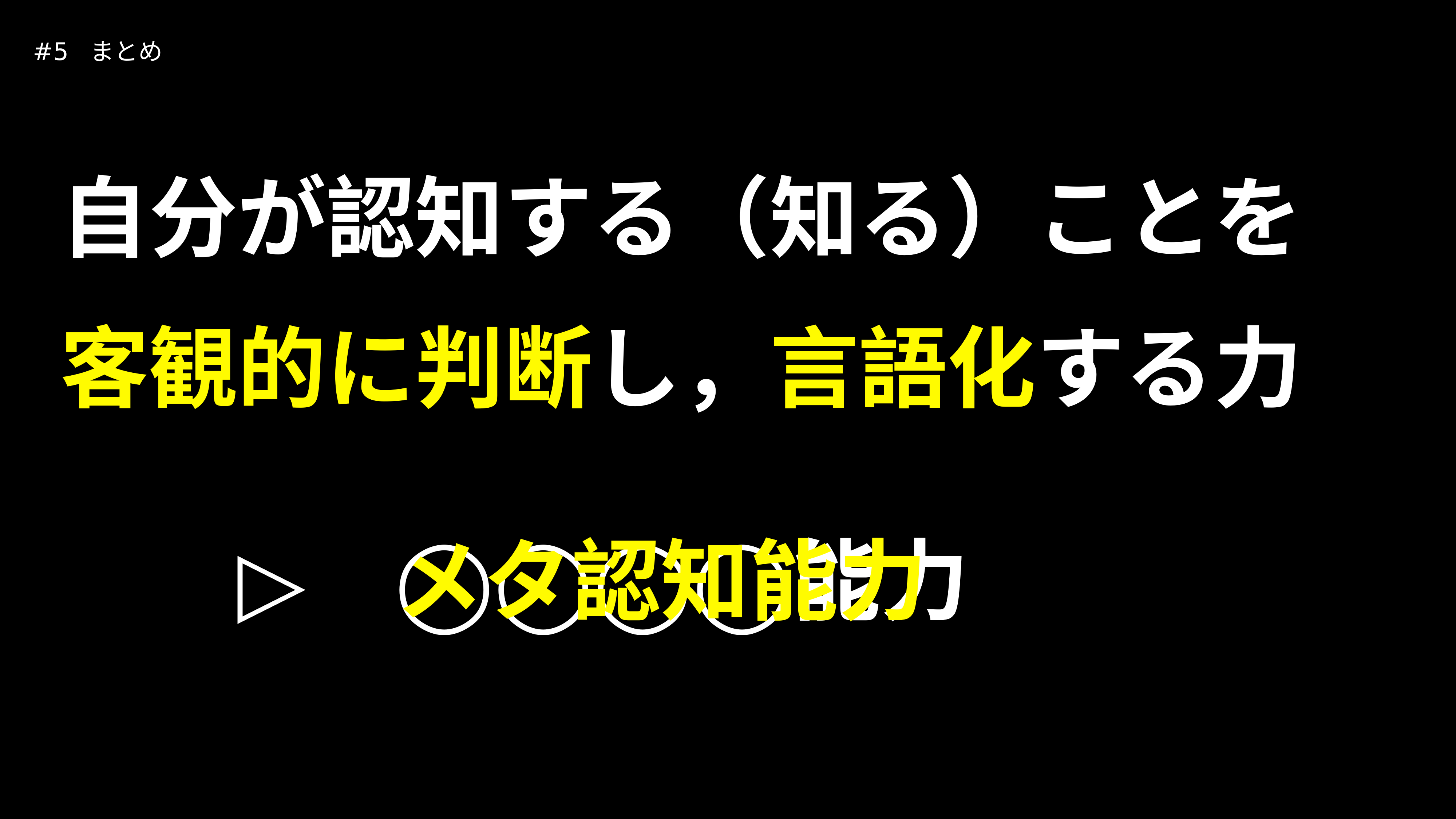

| #5 まとめ |  |
| --- | --- |
自分が認知する（知る）ことを
客観的に判断し，言語化する力
　　▷　メタ認知能力
　　▷　◯◯◯◯能力